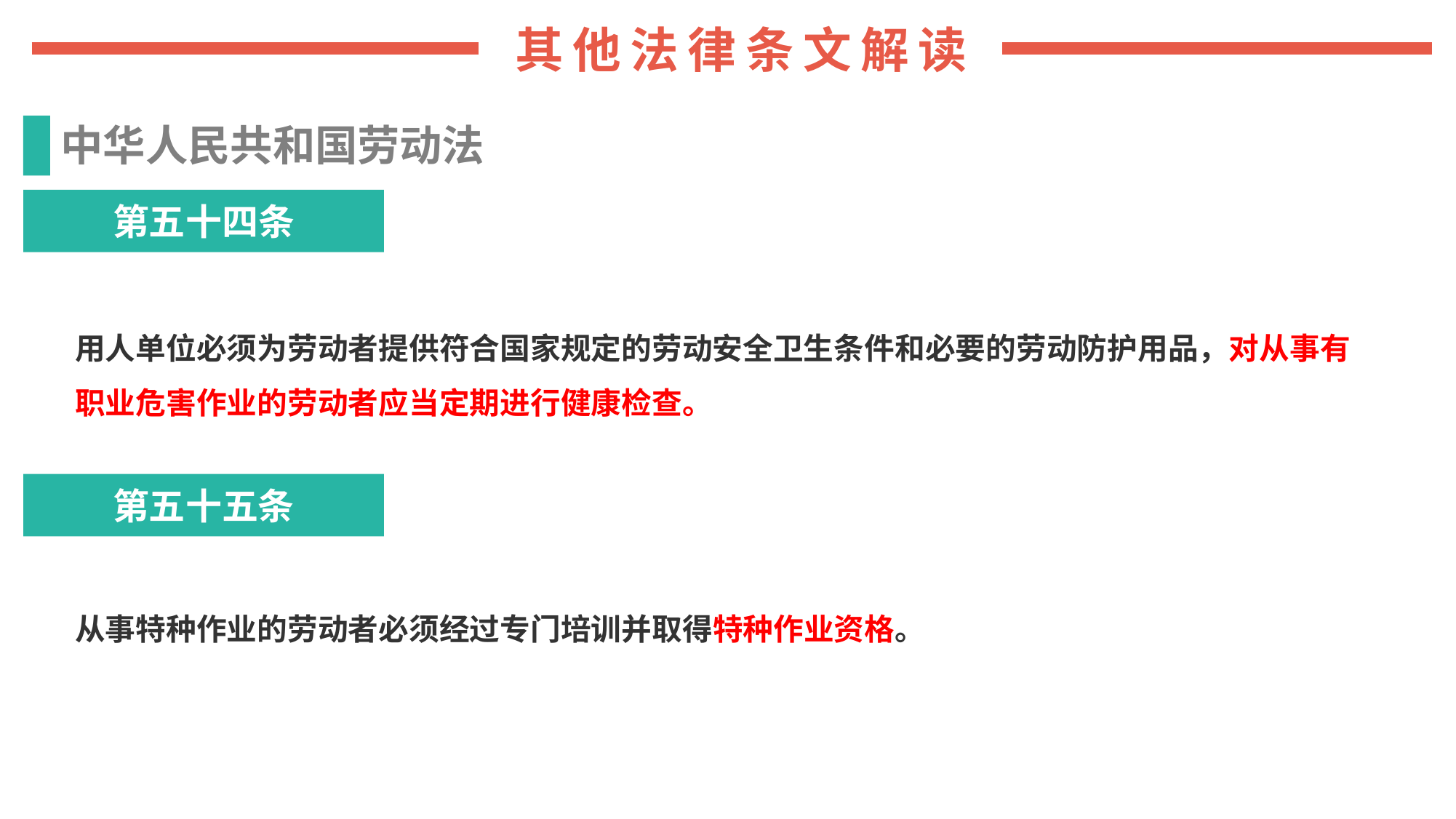

中华人民共和国劳动法

第五十四条
用人单位必须为劳动者提供符合国家规定的劳动安全卫生条件和必要的劳动防护用品，对从事有职业危害作业的劳动者应当定期进行健康检查。
第五十五条
从事特种作业的劳动者必须经过专门培训并取得特种作业资格。